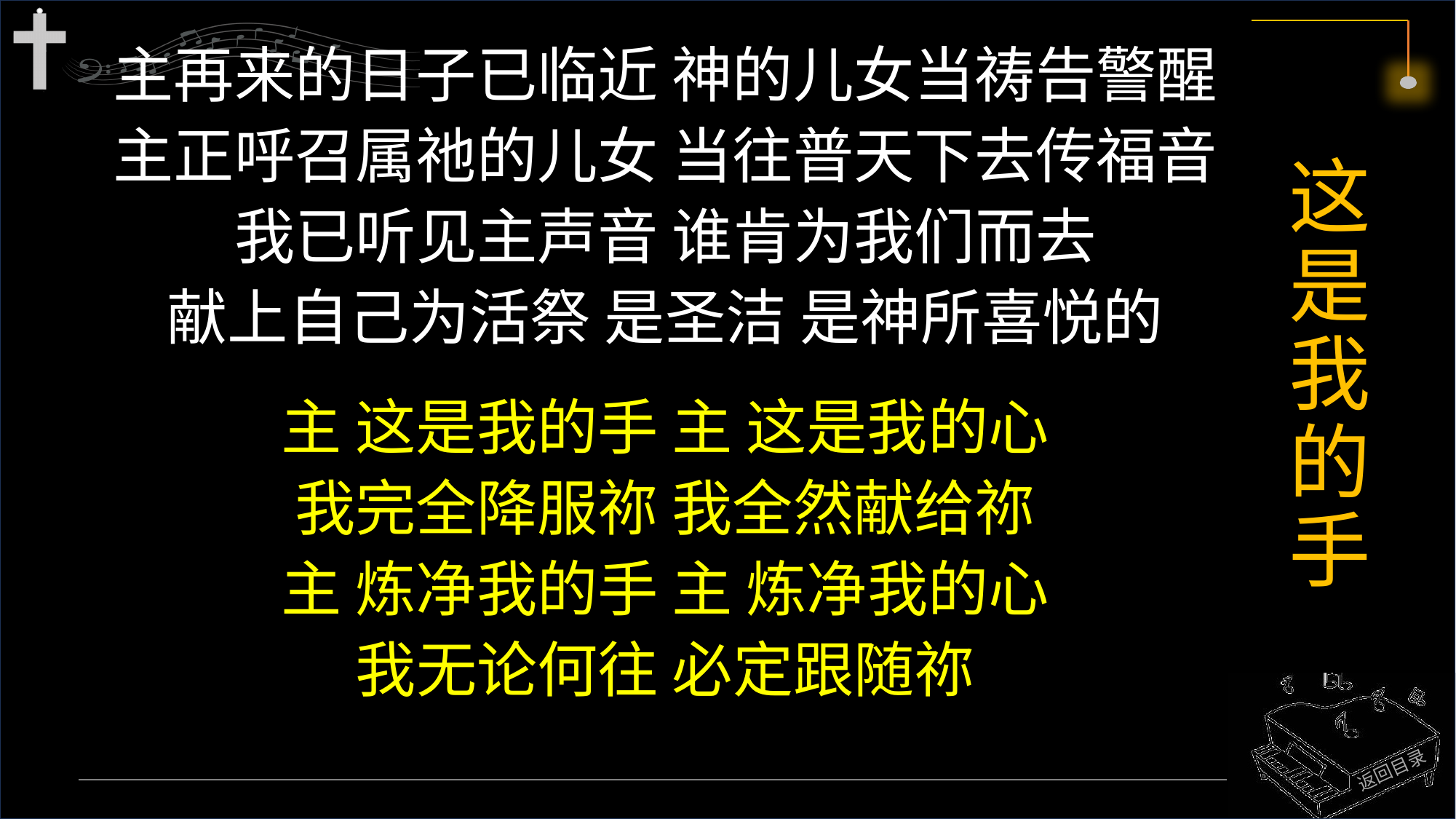

# 这是我的手
主再来的日子已临近 神的儿女当祷告警醒
主正呼召属祂的儿女 当往普天下去传福音
我已听见主声音 谁肯为我们而去
献上自己为活祭 是圣洁 是神所喜悦的

主 这是我的手 主 这是我的心
我完全降服祢 我全然献给祢
主 炼净我的手 主 炼净我的心
我无论何往 必定跟随祢